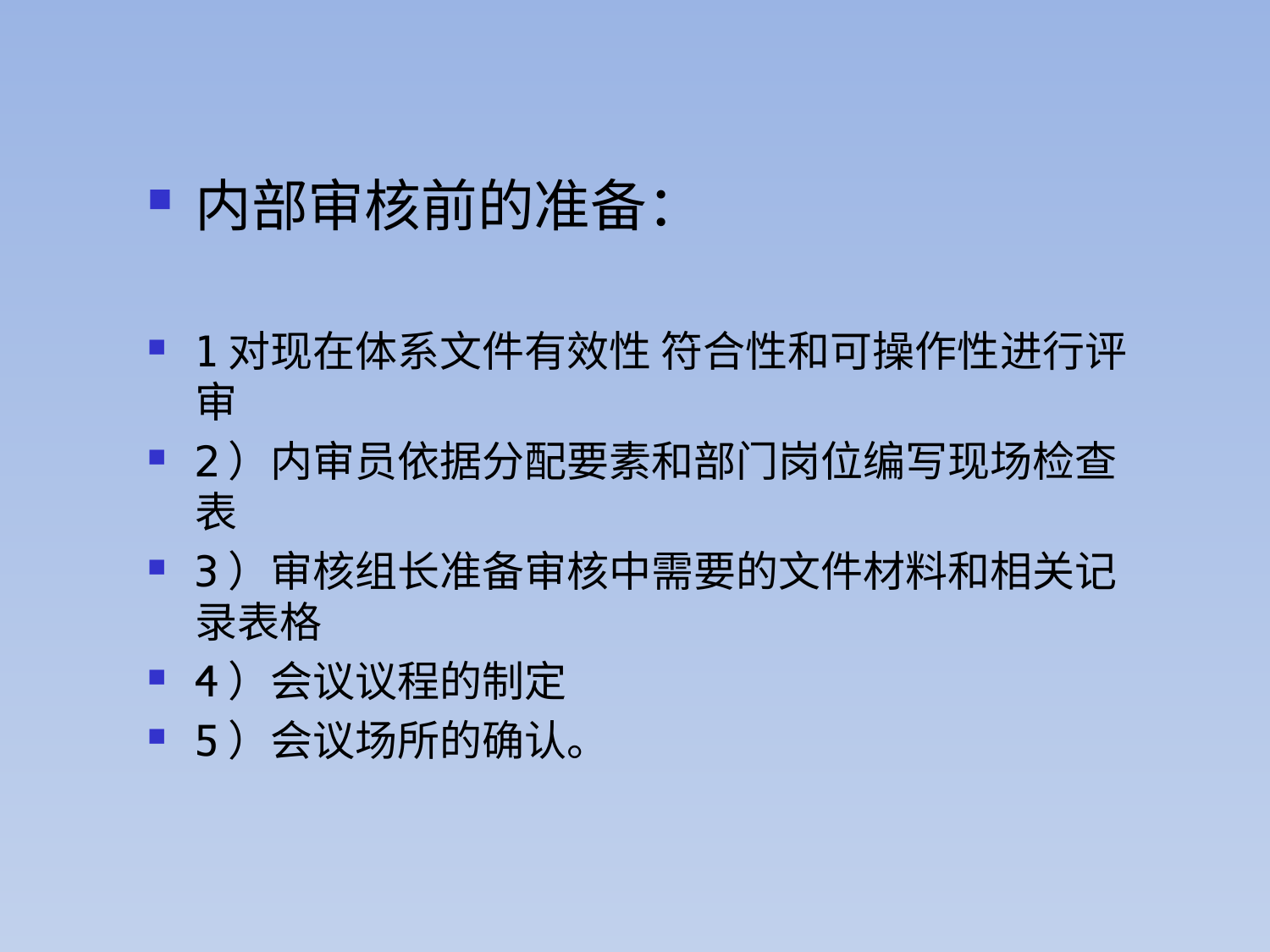

内部审核前的准备：

1对现在体系文件有效性 符合性和可操作性进行评审
2）内审员依据分配要素和部门岗位编写现场检查表
3）审核组长准备审核中需要的文件材料和相关记录表格
4）会议议程的制定
5）会议场所的确认。